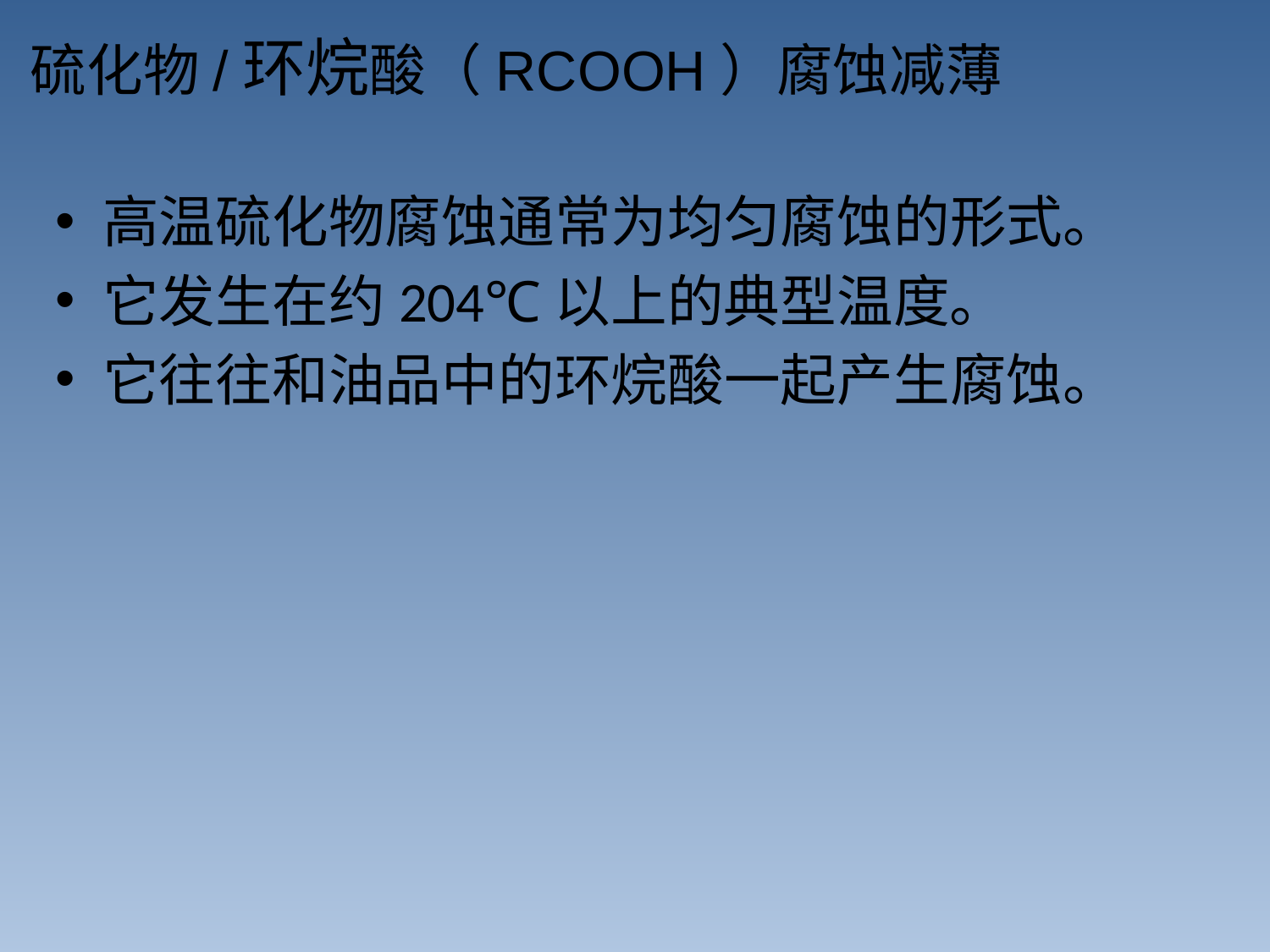

# 硫化物/环烷酸（RCOOH）腐蚀减薄
高温硫化物腐蚀通常为均匀腐蚀的形式。
它发生在约204℃以上的典型温度。
它往往和油品中的环烷酸一起产生腐蚀。